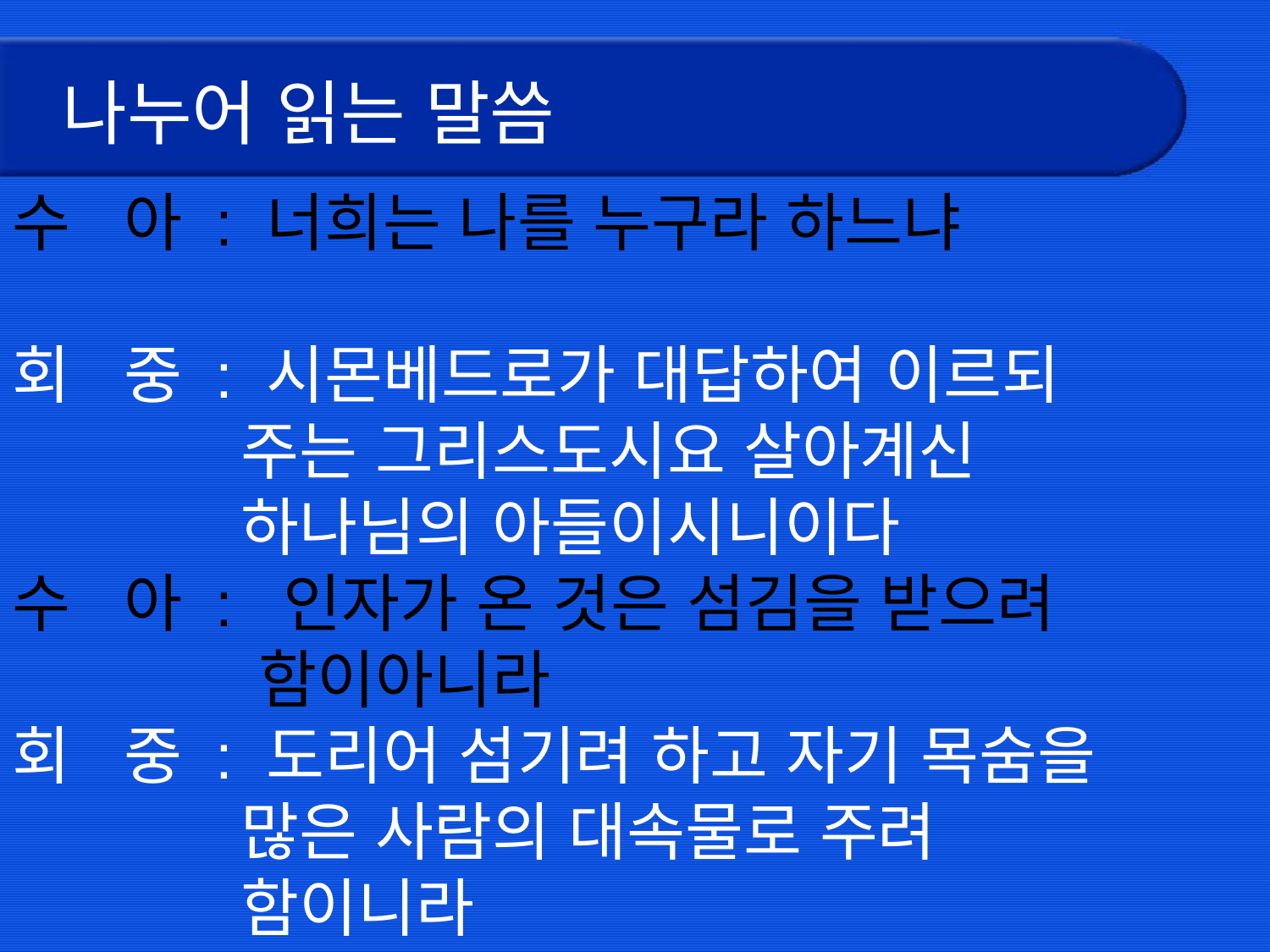

# 나누어 읽는 말씀
수   아 : 너희는 나를 누구라 하느냐

회   중 : 시몬베드로가 대답하여 이르되
            주는 그리스도시요 살아계신
            하나님의 아들이시니이다
수   아 :  인자가 온 것은 섬김을 받으려
             함이아니라
회   중 : 도리어 섬기려 하고 자기 목숨을
            많은 사람의 대속물로 주려
            함이니라